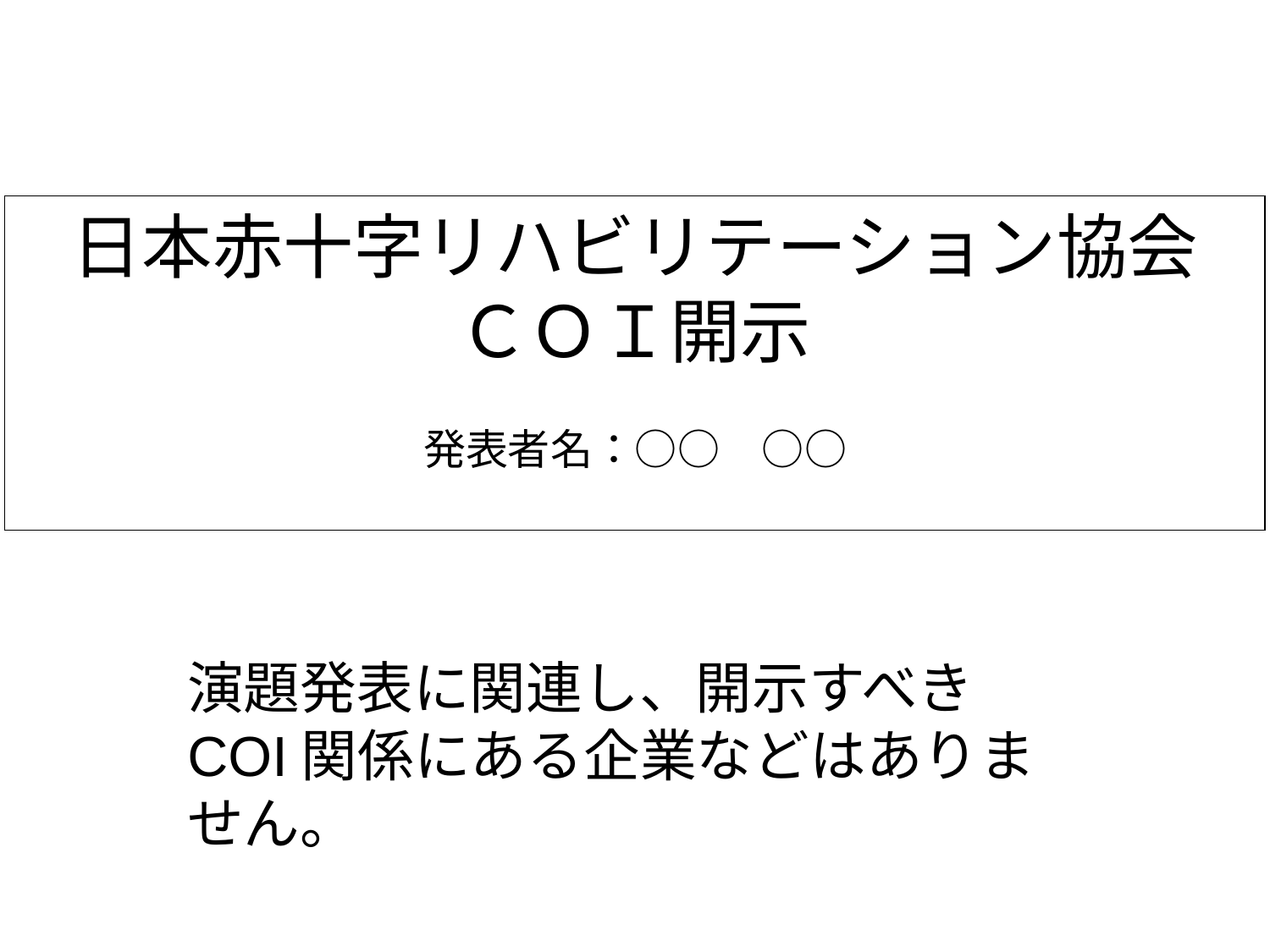

日本赤十字リハビリテーション協会
ＣＯＩ開示

発表者名：○○　○○

演題発表に関連し、開示すべきCOI関係にある企業などはありません。